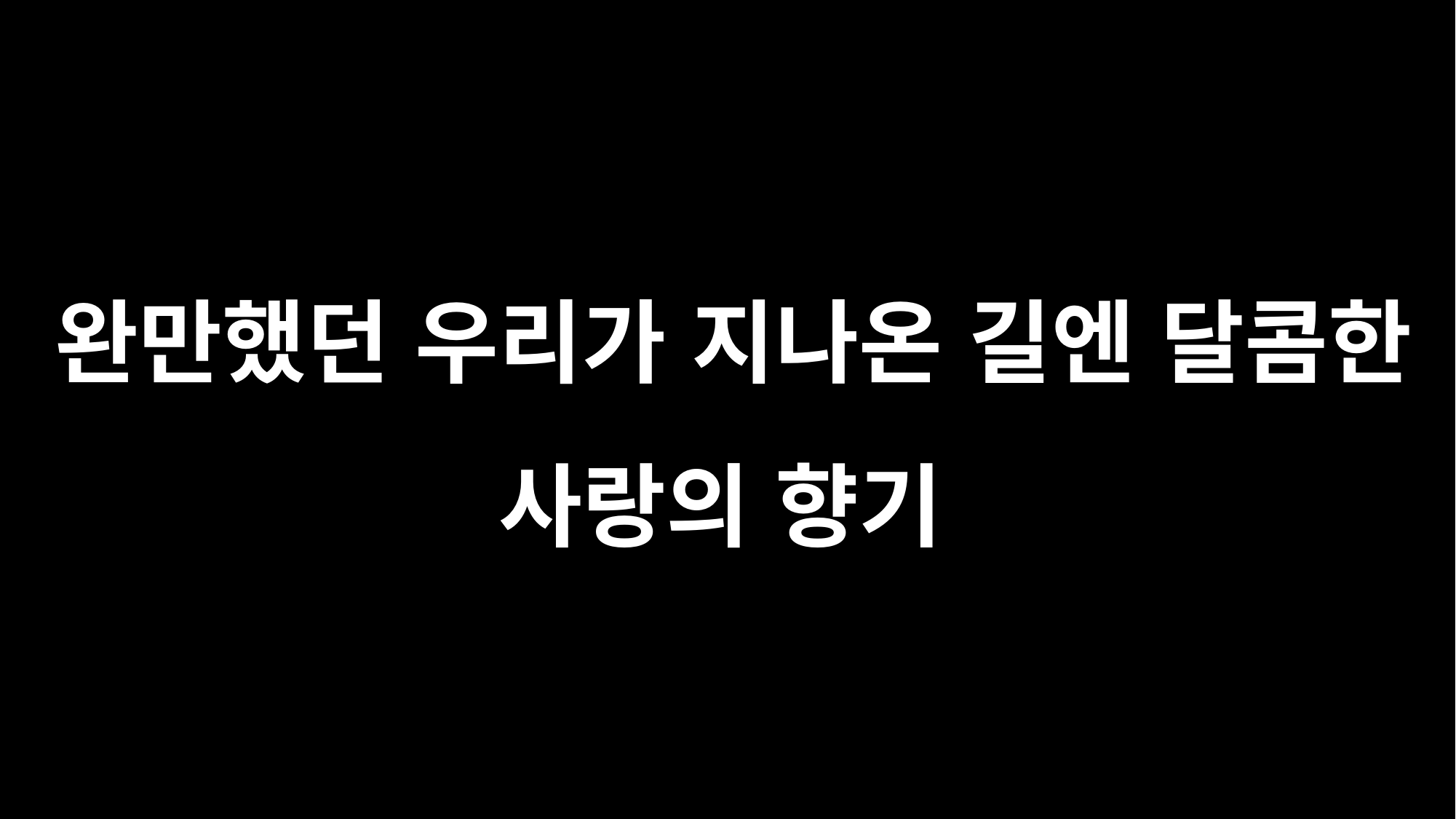

완만했던 우리가 지나온 길엔 달콤한 사랑의 향기